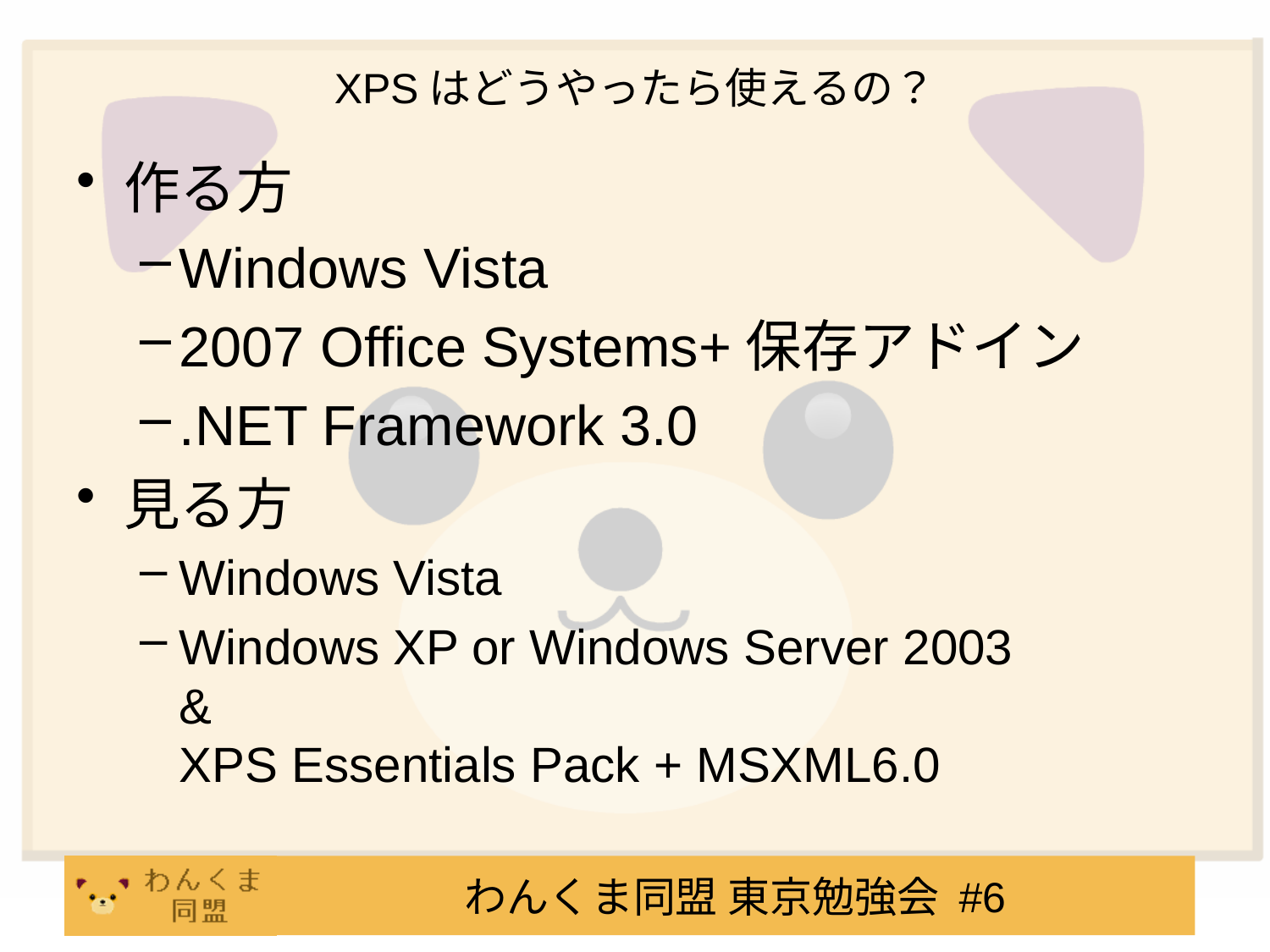

# XPSはどうやったら使えるの？
作る方
Windows Vista
2007 Office Systems+保存アドイン
.NET Framework 3.0
見る方
Windows Vista
Windows XP or Windows Server 2003
&
XPS Essentials Pack + MSXML6.0